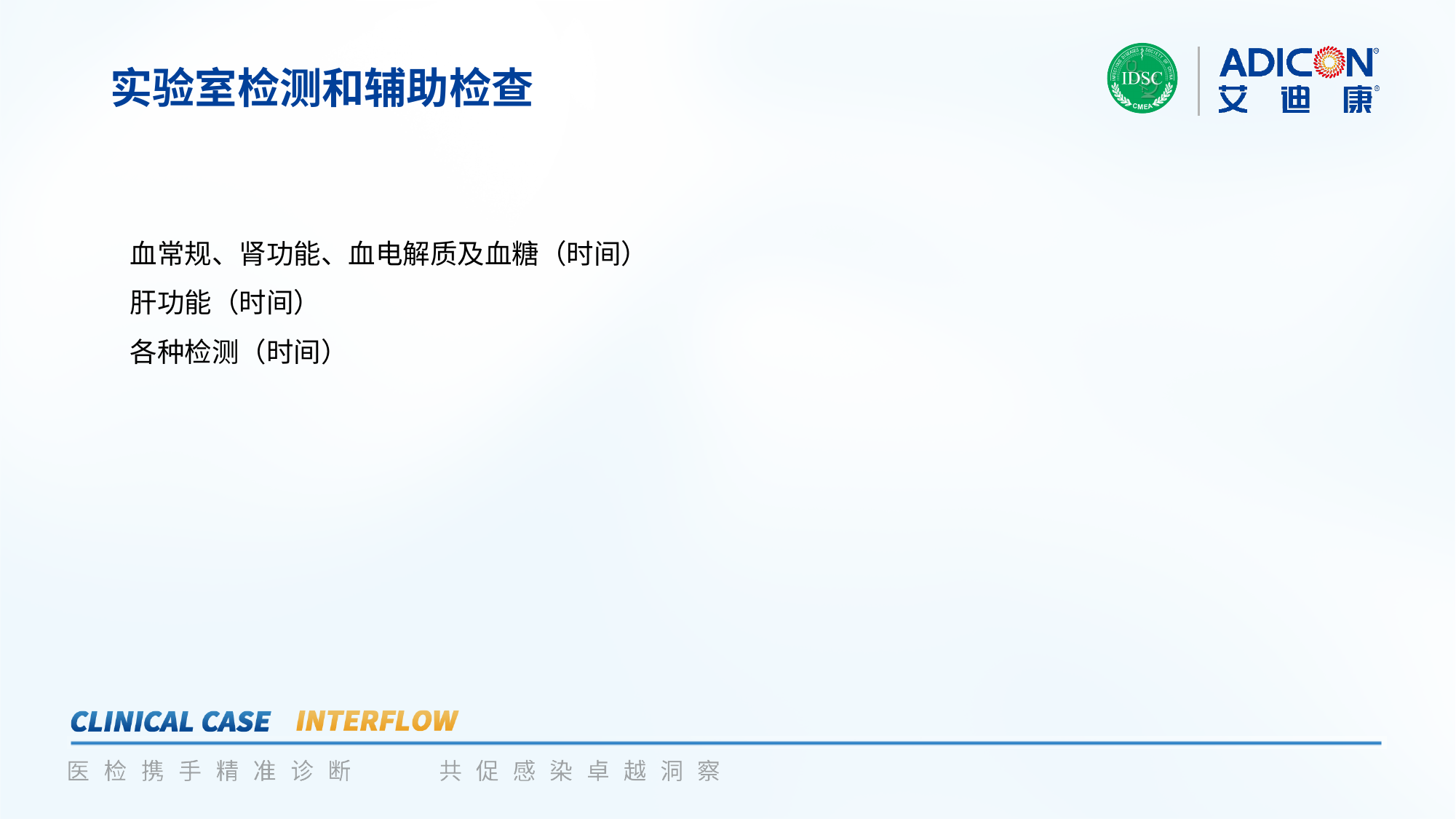

实验室检测和辅助检查
血常规、肾功能、血电解质及血糖（时间）
肝功能（时间）
各种检测（时间）